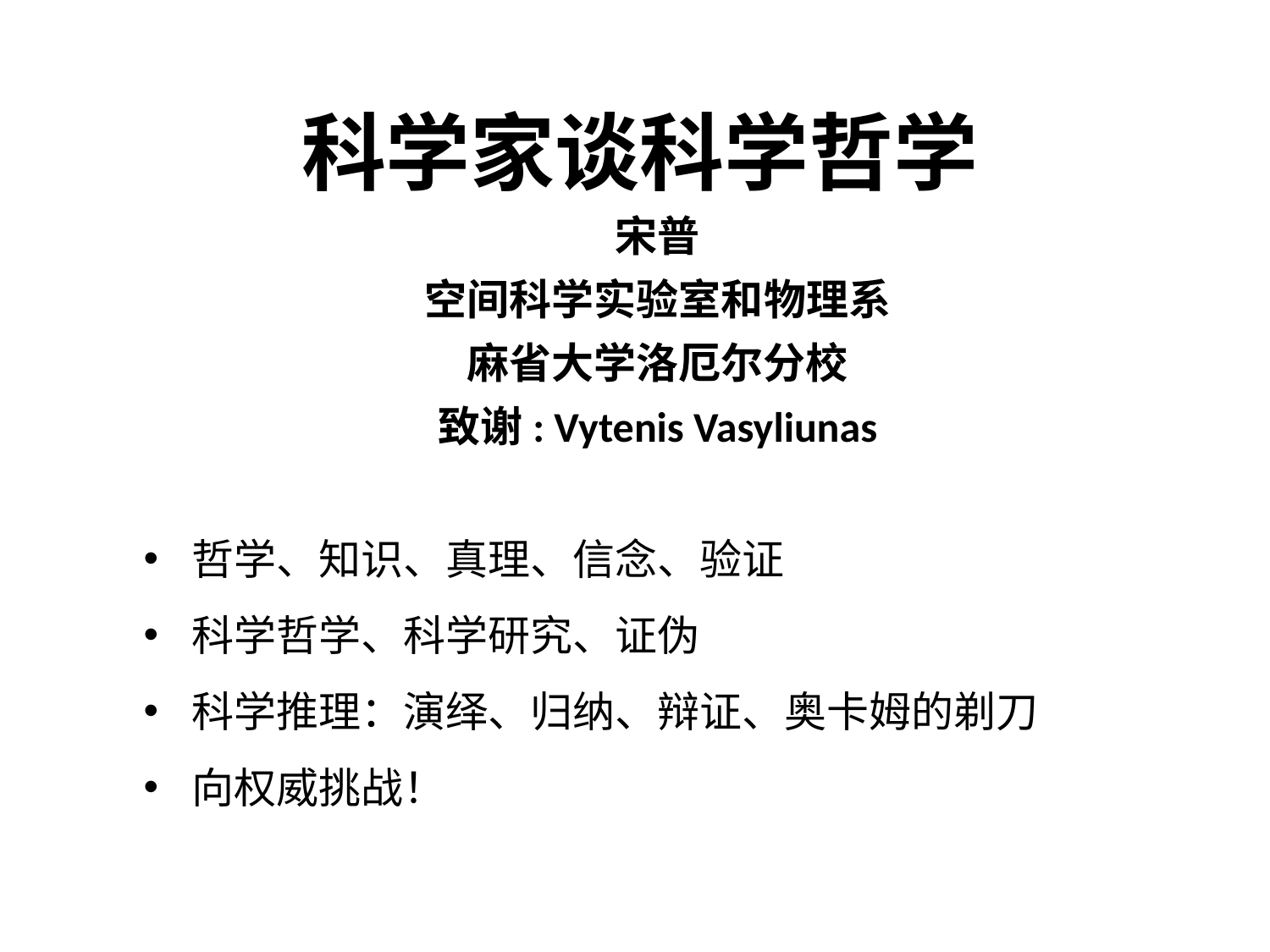

# 科学家谈科学哲学
宋普
空间科学实验室和物理系
麻省大学洛厄尔分校
致谢: Vytenis Vasyliunas

哲学、知识、真理、信念、验证
科学哲学、科学研究、证伪
科学推理：演绎、归纳、辩证、奥卡姆的剃刀
向权威挑战！